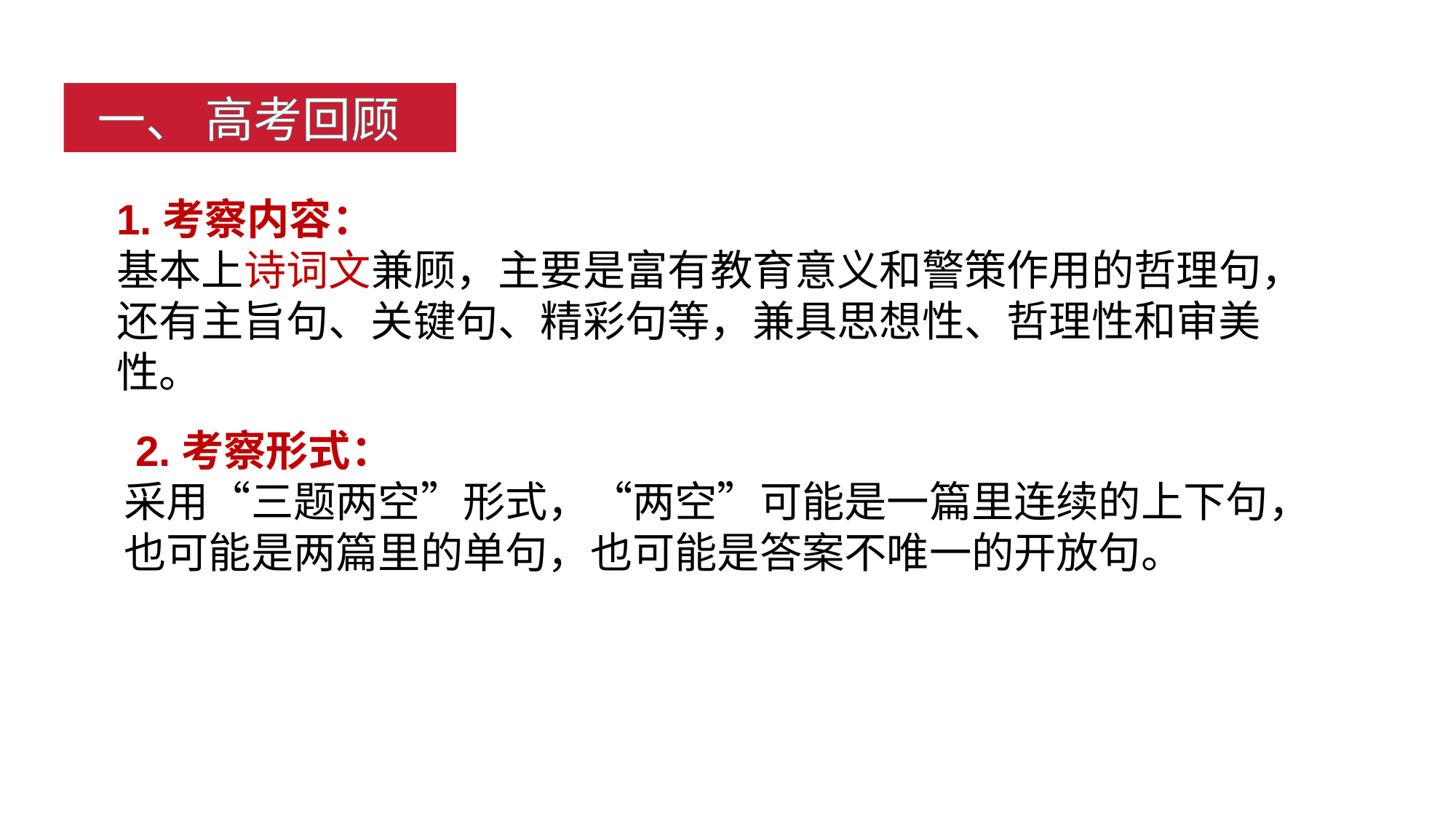

一、 高考回顾
1.考察内容：
基本上诗词文兼顾，主要是富有教育意义和警策作用的哲理句，还有主旨句、关键句、精彩句等，兼具思想性、哲理性和审美性。
 2.考察形式：
采用“三题两空”形式，“两空”可能是一篇里连续的上下句，也可能是两篇里的单句，也可能是答案不唯一的开放句。